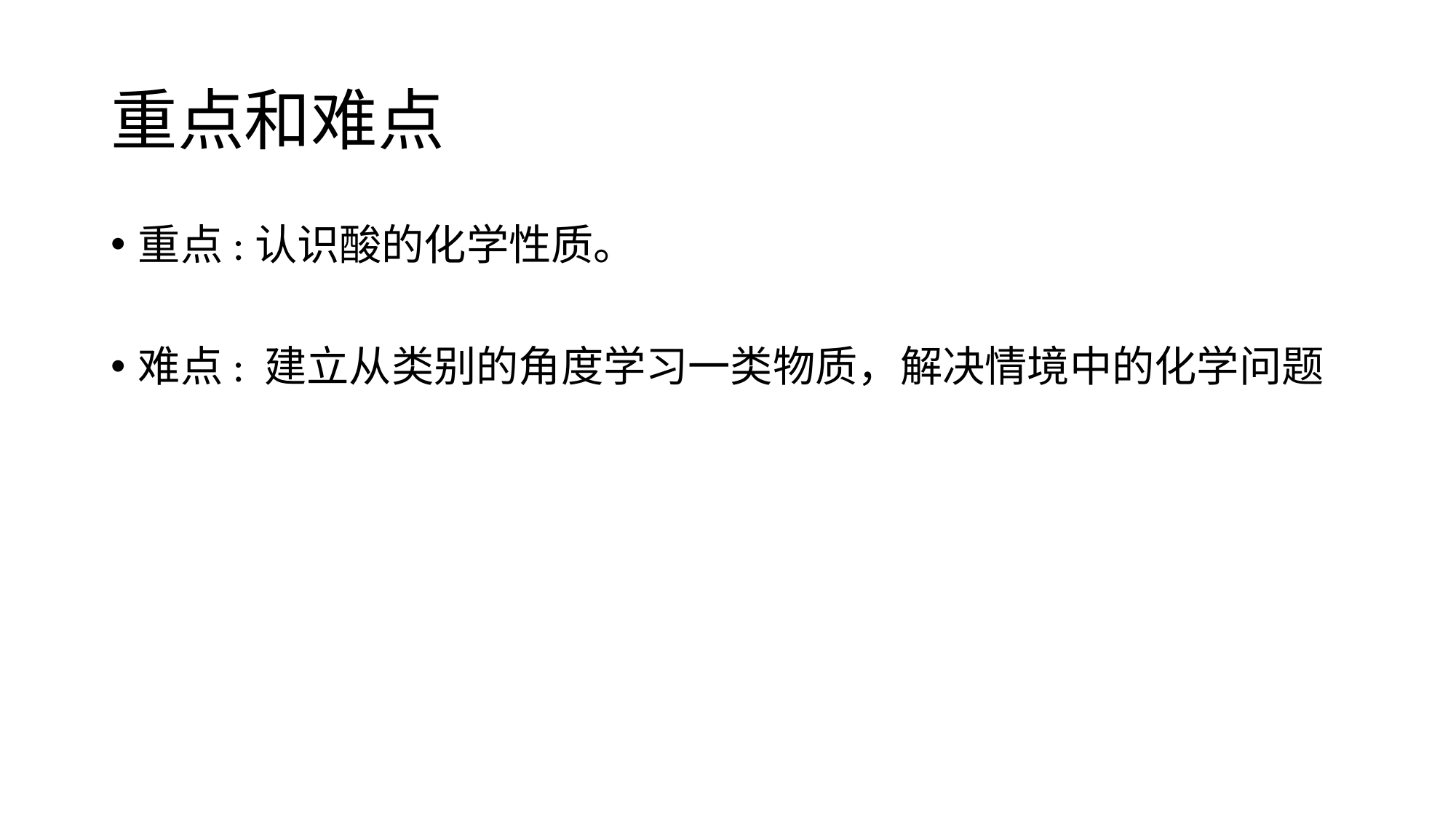

# 重点和难点
重点:认识酸的化学性质。

难点: 建立从类别的角度学习一类物质，解决情境中的化学问题